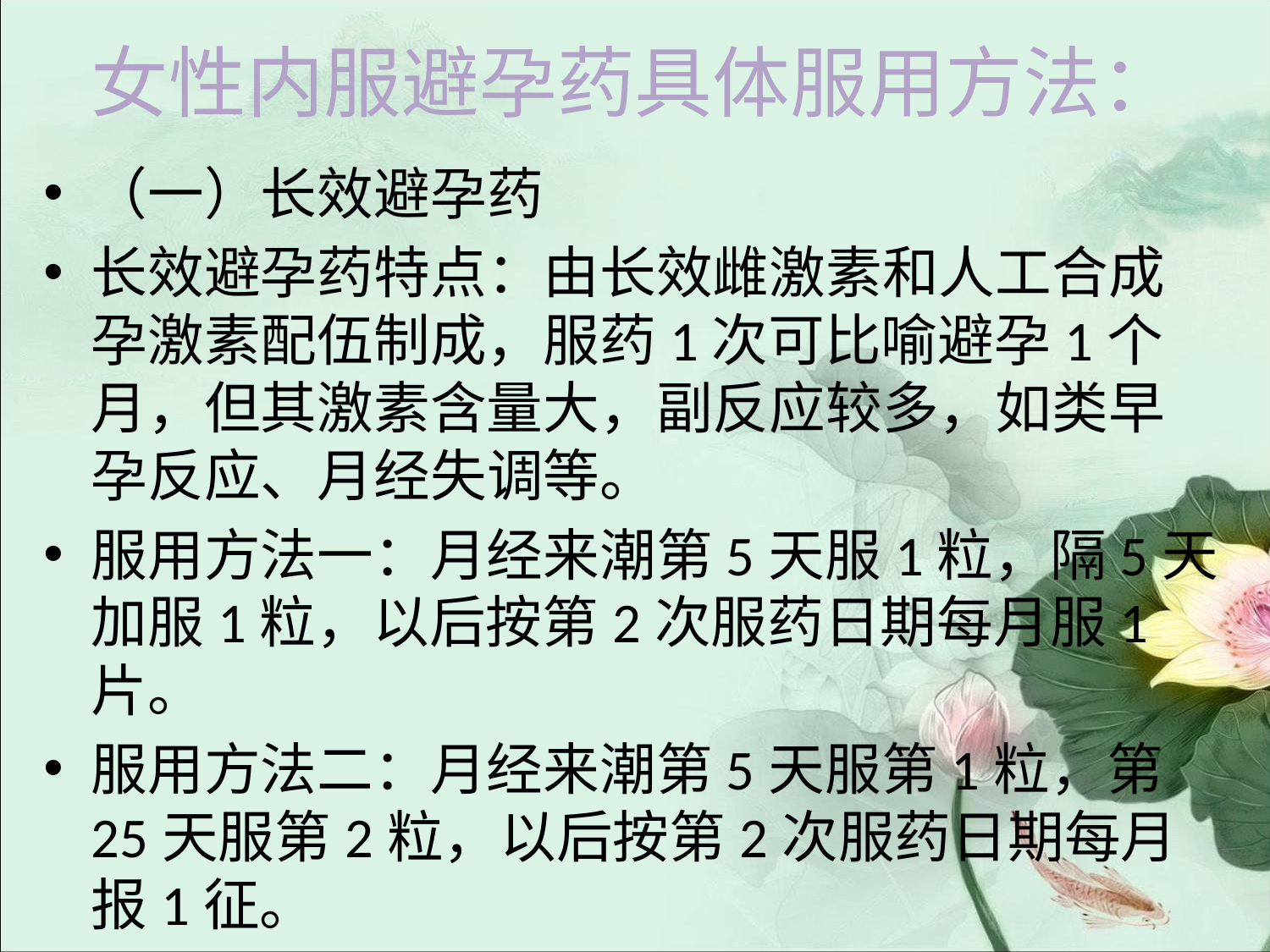

# 女性内服避孕药具体服用方法：
（一）长效避孕药
长效避孕药特点：由长效雌激素和人工合成孕激素配伍制成，服药1次可比喻避孕1个月，但其激素含量大，副反应较多，如类早孕反应、月经失调等。
服用方法一：月经来潮第5天服1粒，隔5天加服1粒，以后按第2次服药日期每月服1片。
服用方法二：月经来潮第5天服第1粒，第25天服第2粒，以后按第2次服药日期每月报1征。